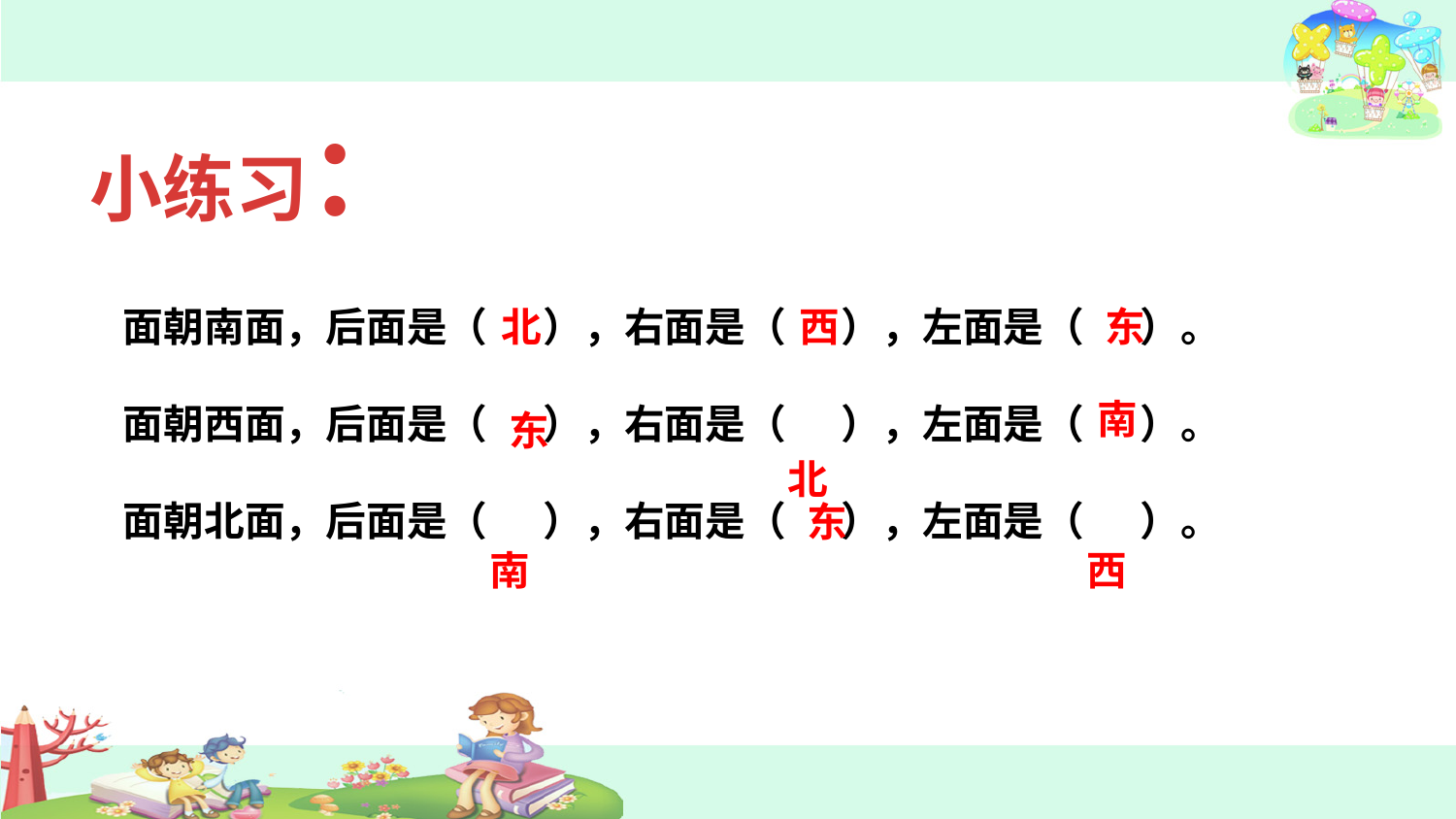

小练习：
面朝南面，后面是（      ），右面是（      ），左面是（      ）。

面朝西面，后面是（      ），右面是（      ），左面是（      ）。

面朝北面，后面是（      ），右面是（      ），左面是（      ）。

北
西
 东
南
 东
 北
 南
 东
 西